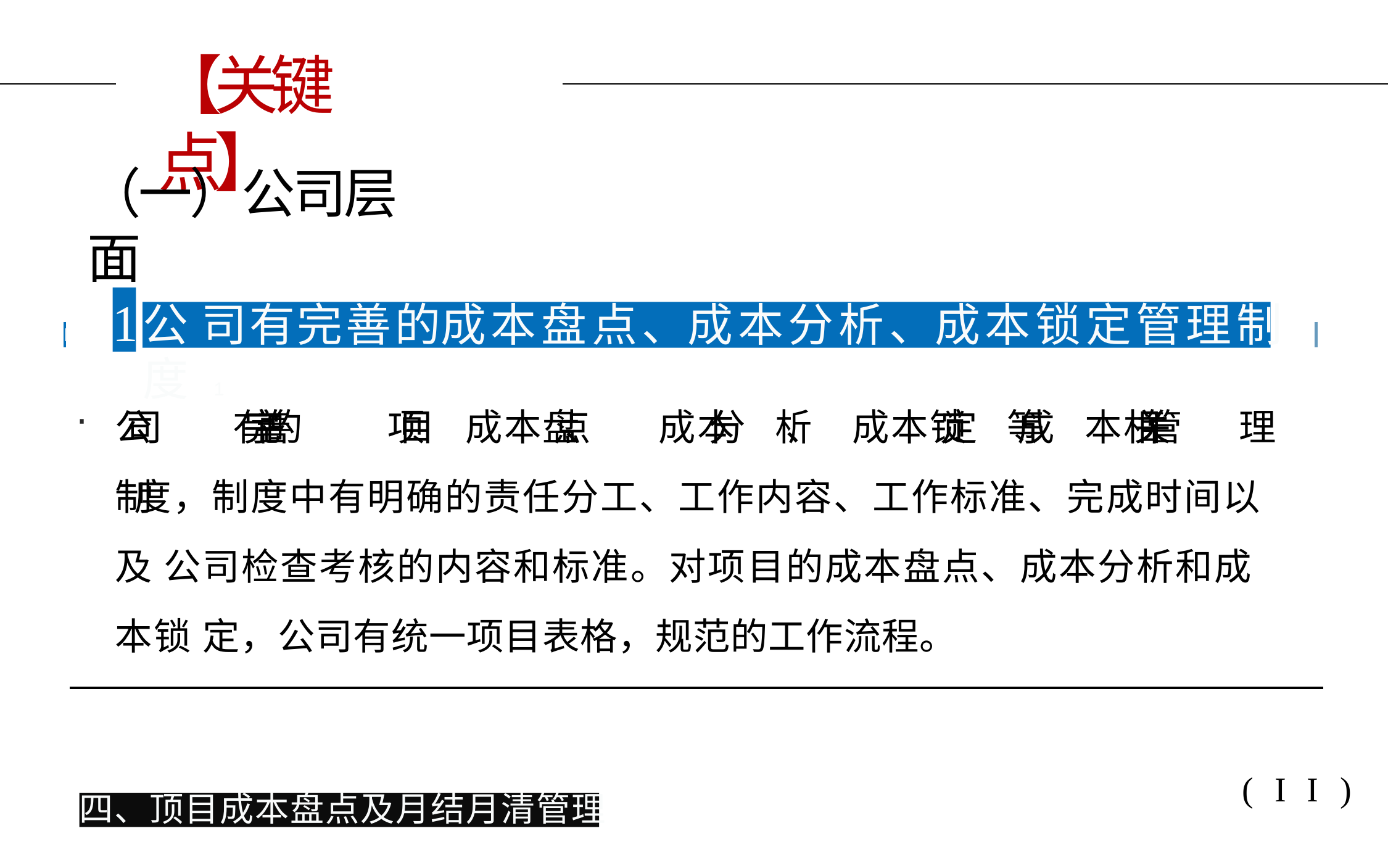

# 【关键点】

（一）公司层面
1
公	司	有完善的成本盘点、成本分析、成本锁定管理制度 1

I

公司	有完善的	项目	成	本	盘点、	成	本分	析、	成	本	锁定	等成	本	相关管	理	制 度，制度中有明确的责任分工、工作内容、工作标准、完成时间以及 公司检查考核的内容和标准。对项目的成本盘点、成本分析和成本锁 定，公司有统一项目表格，规范的工作流程。

(II)
四、顶目成本盘点及月结月清管理